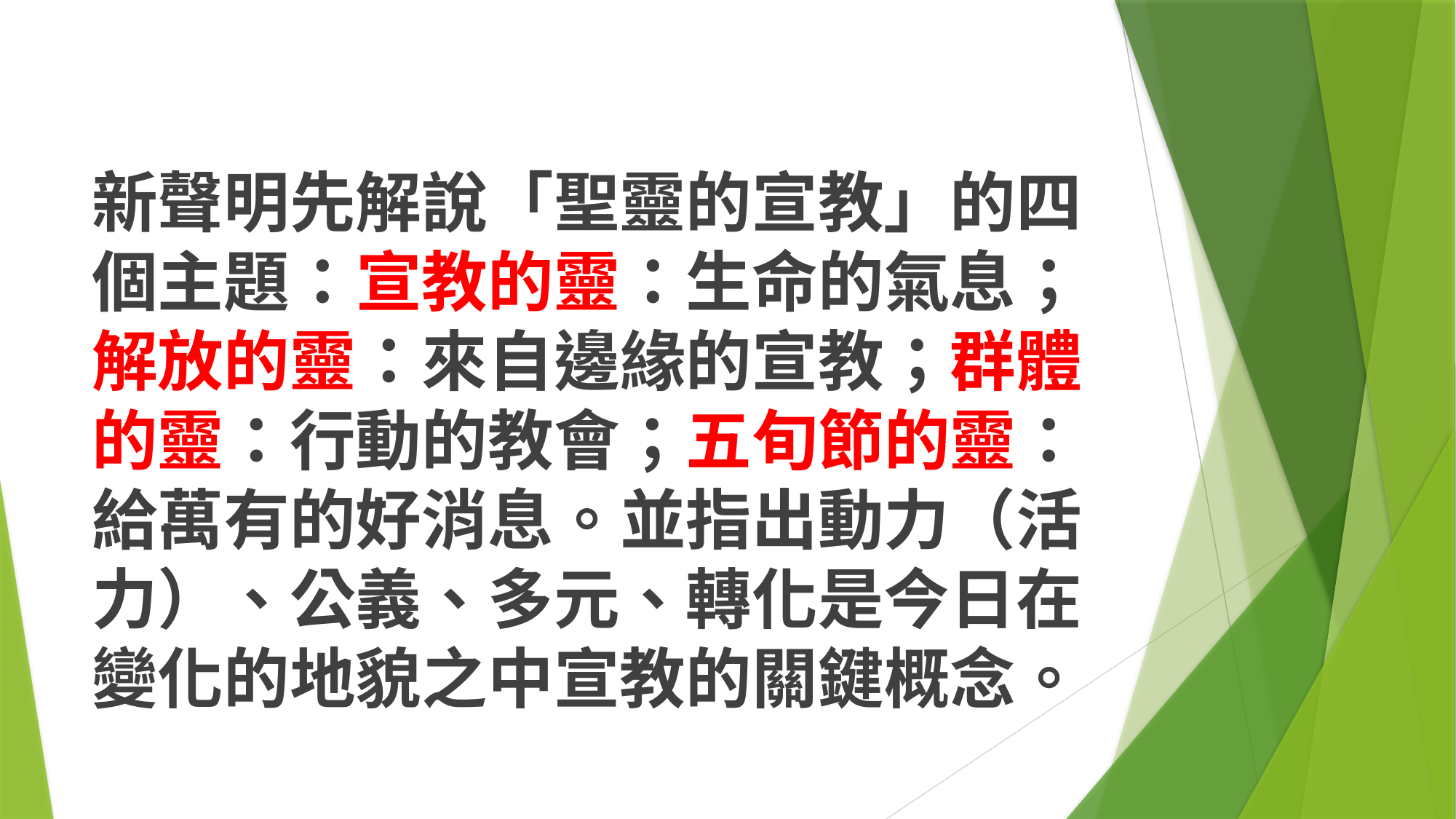

#
新聲明先解說「聖靈的宣教」的四個主題：宣教的靈：生命的氣息；解放的靈：來自邊緣的宣教；群體的靈：行動的教會；五旬節的靈：給萬有的好消息。並指出動力（活力）、公義、多元、轉化是今日在變化的地貌之中宣教的關鍵概念。